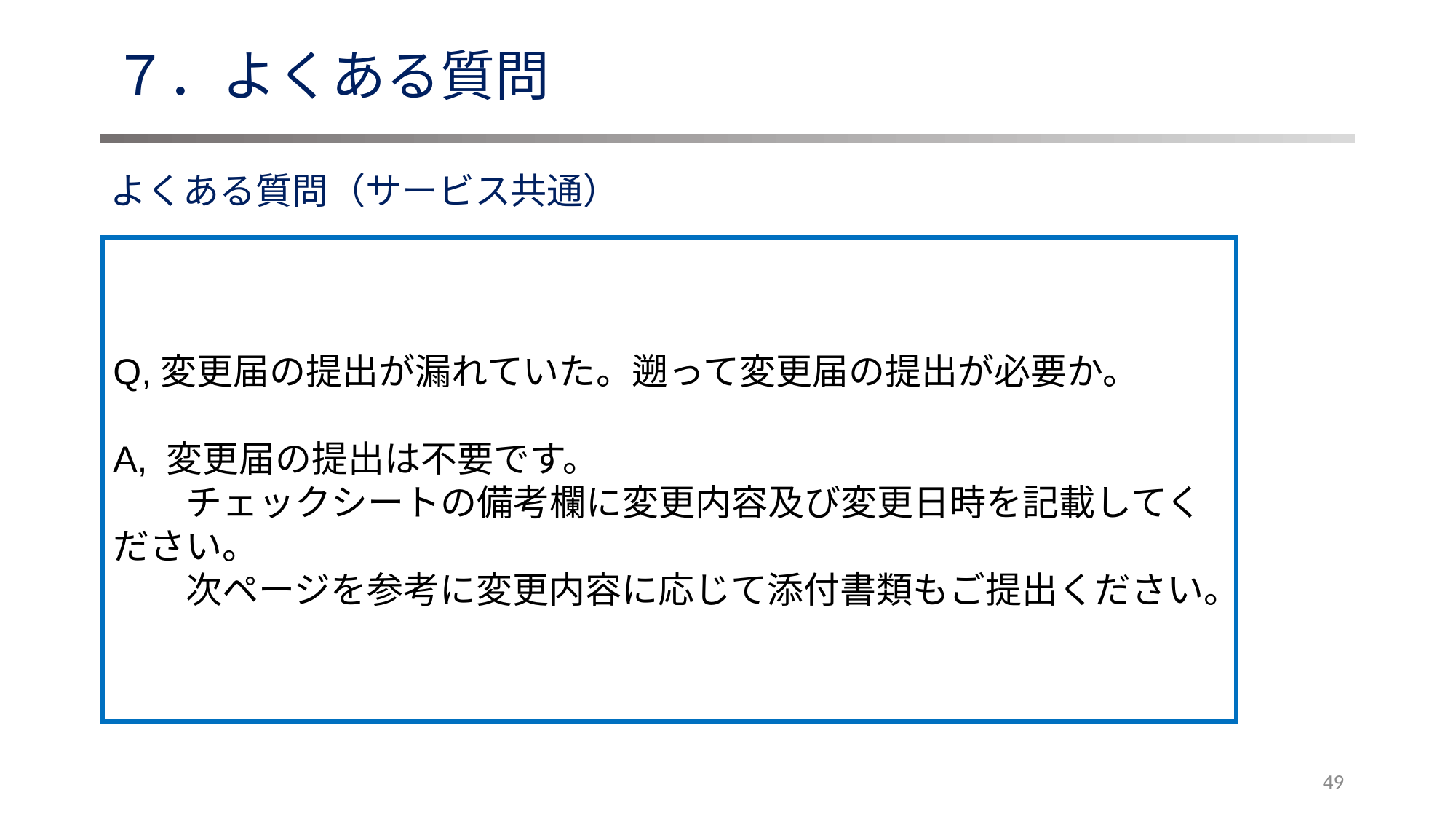

# ７．よくある質問

よくある質問（サービス共通）
Q,変更届の提出が漏れていた。遡って変更届の提出が必要か。

A, 変更届の提出は不要です。
　　チェックシートの備考欄に変更内容及び変更日時を記載してください。
　　次ページを参考に変更内容に応じて添付書類もご提出ください。
49